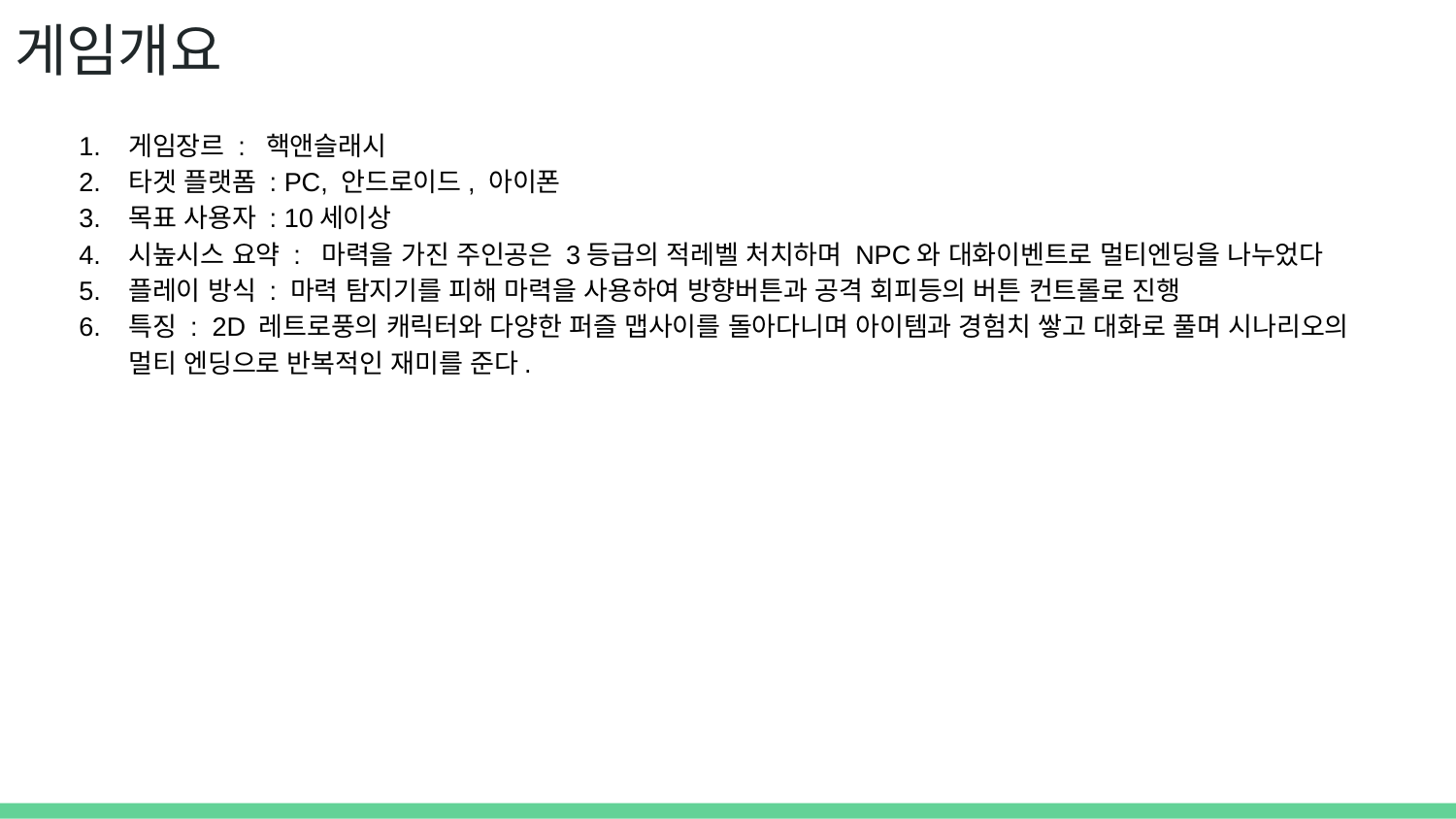

# 게임개요
게임장르 :  핵앤슬래시
타겟 플랫폼 : PC, 안드로이드, 아이폰
목표 사용자 : 10세이상
시높시스 요약 :  마력을 가진 주인공은 3등급의 적레벨 처치하며 NPC와 대화이벤트로 멀티엔딩을 나누었다
플레이 방식 : 마력 탐지기를 피해 마력을 사용하여 방향버튼과 공격 회피등의 버튼 컨트롤로 진행
특징 :  2D 레트로풍의 캐릭터와 다양한 퍼즐 맵사이를 돌아다니며 아이템과 경험치 쌓고 대화로 풀며 시나리오의 멀티 엔딩으로 반복적인 재미를 준다.